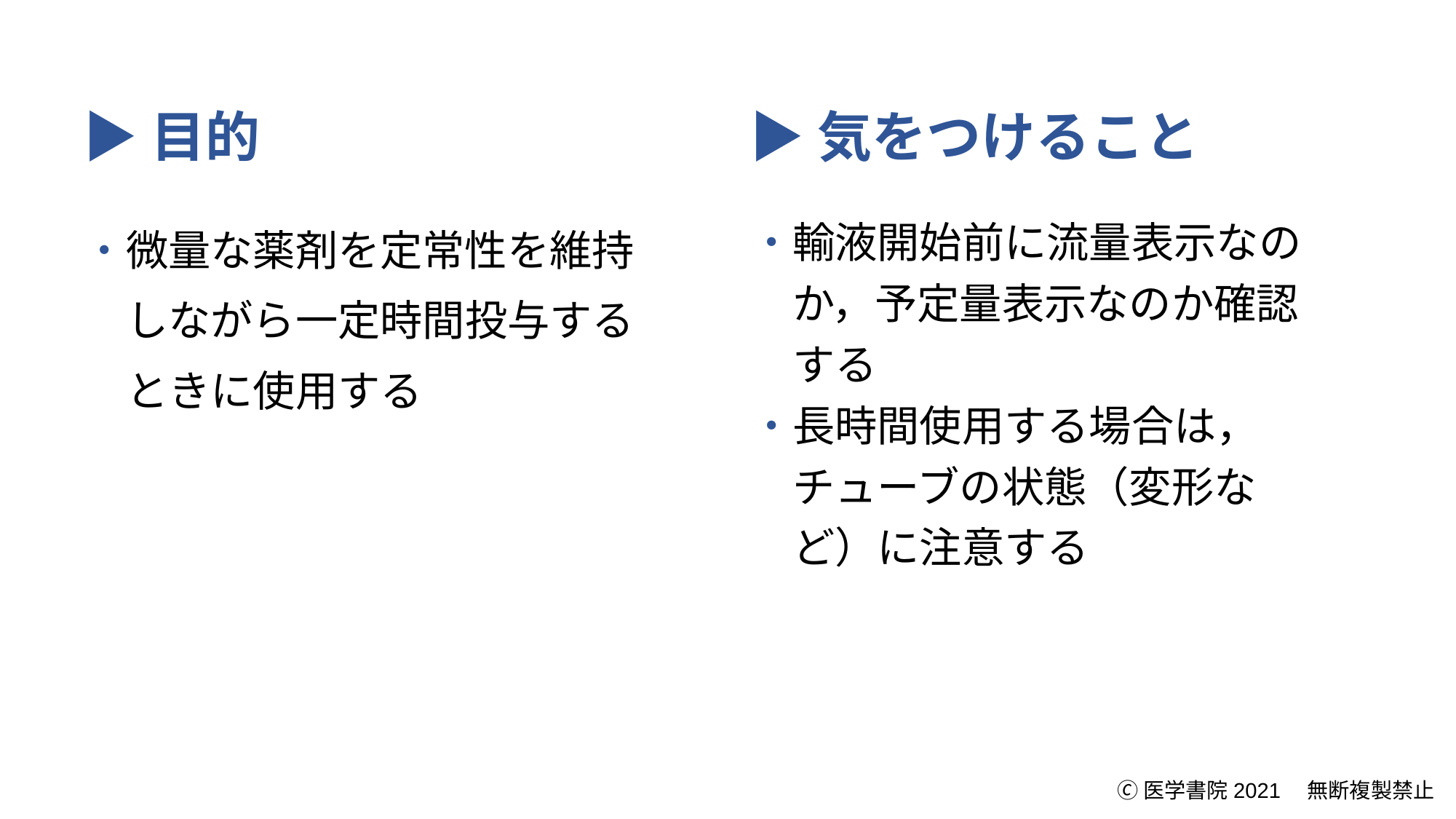

▶目的
▶気をつけること
・微量な薬剤を定常性を維持
　しながら一定時間投与する
　ときに使用する
・輸液開始前に流量表示なの
　か，予定量表示なのか確認
　する
・長時間使用する場合は，
　チューブの状態（変形な
　ど）に注意する

🄫医学書院2021　無断複製禁止